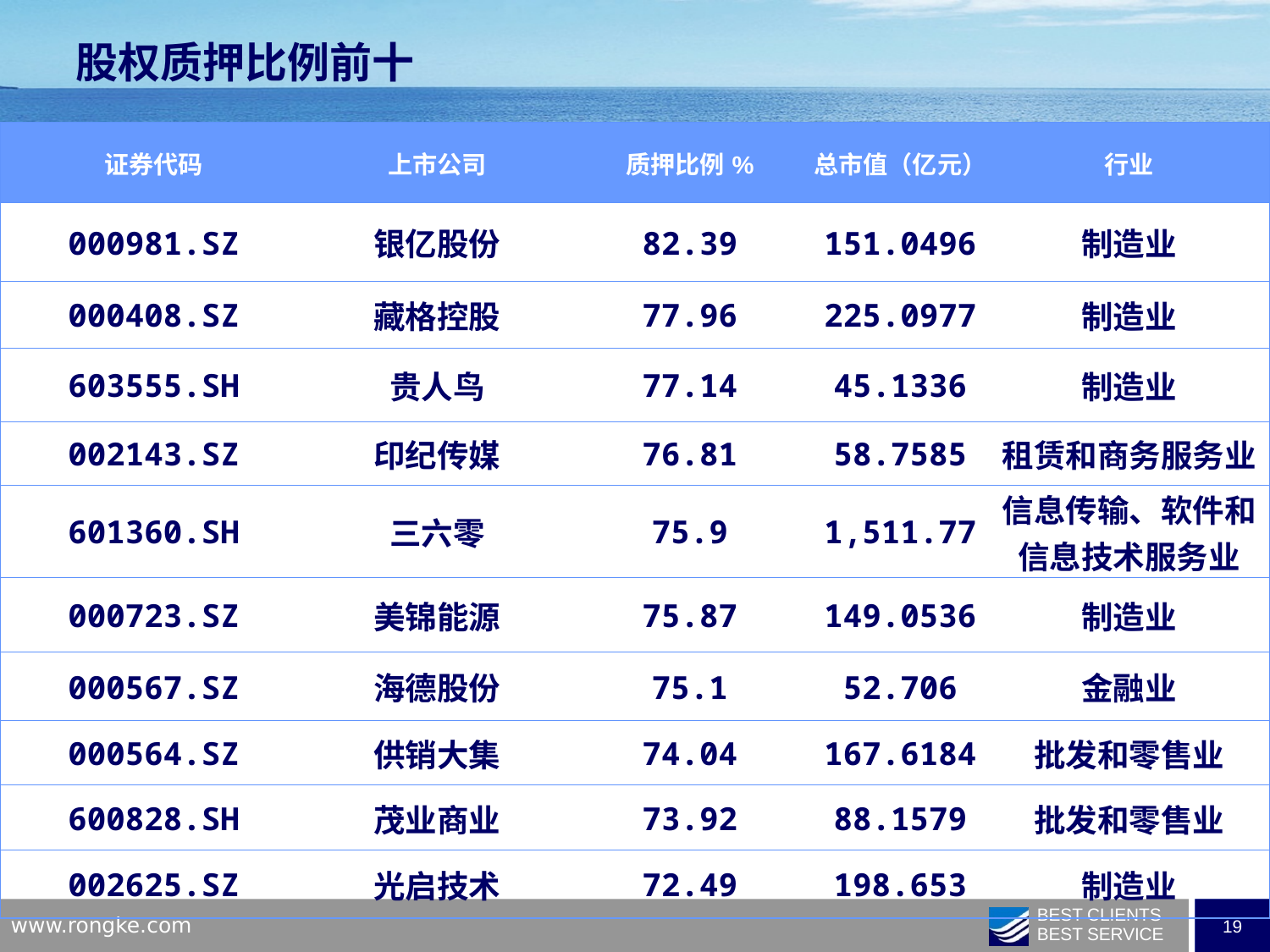

股权质押比例前十
| 证券代码 | 上市公司 | 质押比例% | 总市值（亿元） | 行业 |
| --- | --- | --- | --- | --- |
| 000981.SZ | 银亿股份 | 82.39 | 151.0496 | 制造业 |
| 000408.SZ | 藏格控股 | 77.96 | 225.0977 | 制造业 |
| 603555.SH | 贵人鸟 | 77.14 | 45.1336 | 制造业 |
| 002143.SZ | 印纪传媒 | 76.81 | 58.7585 | 租赁和商务服务业 |
| 601360.SH | 三六零 | 75.9 | 1,511.77 | 信息传输、软件和信息技术服务业 |
| 000723.SZ | 美锦能源 | 75.87 | 149.0536 | 制造业 |
| 000567.SZ | 海德股份 | 75.1 | 52.706 | 金融业 |
| 000564.SZ | 供销大集 | 74.04 | 167.6184 | 批发和零售业 |
| 600828.SH | 茂业商业 | 73.92 | 88.1579 | 批发和零售业 |
| 002625.SZ | 光启技术 | 72.49 | 198.653 | 制造业 |
|  |  |  |  |  |